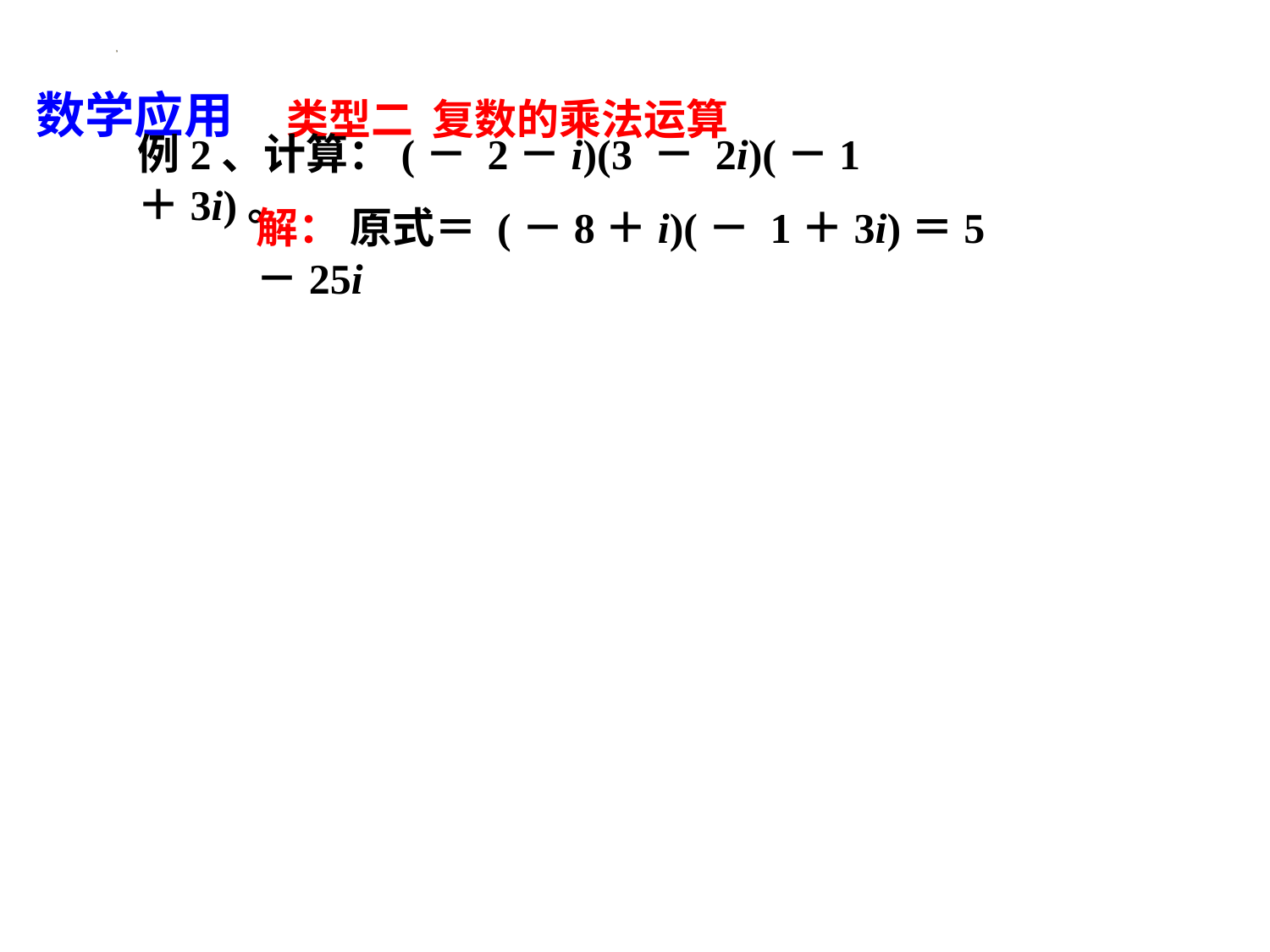

数学应用
类型二  复数的乘法运算
例2、计算：(－ 2－i)(3 － 2i)(－1＋3i)。
解： 原式＝ (－8＋i)(－ 1＋3i)＝5－25i